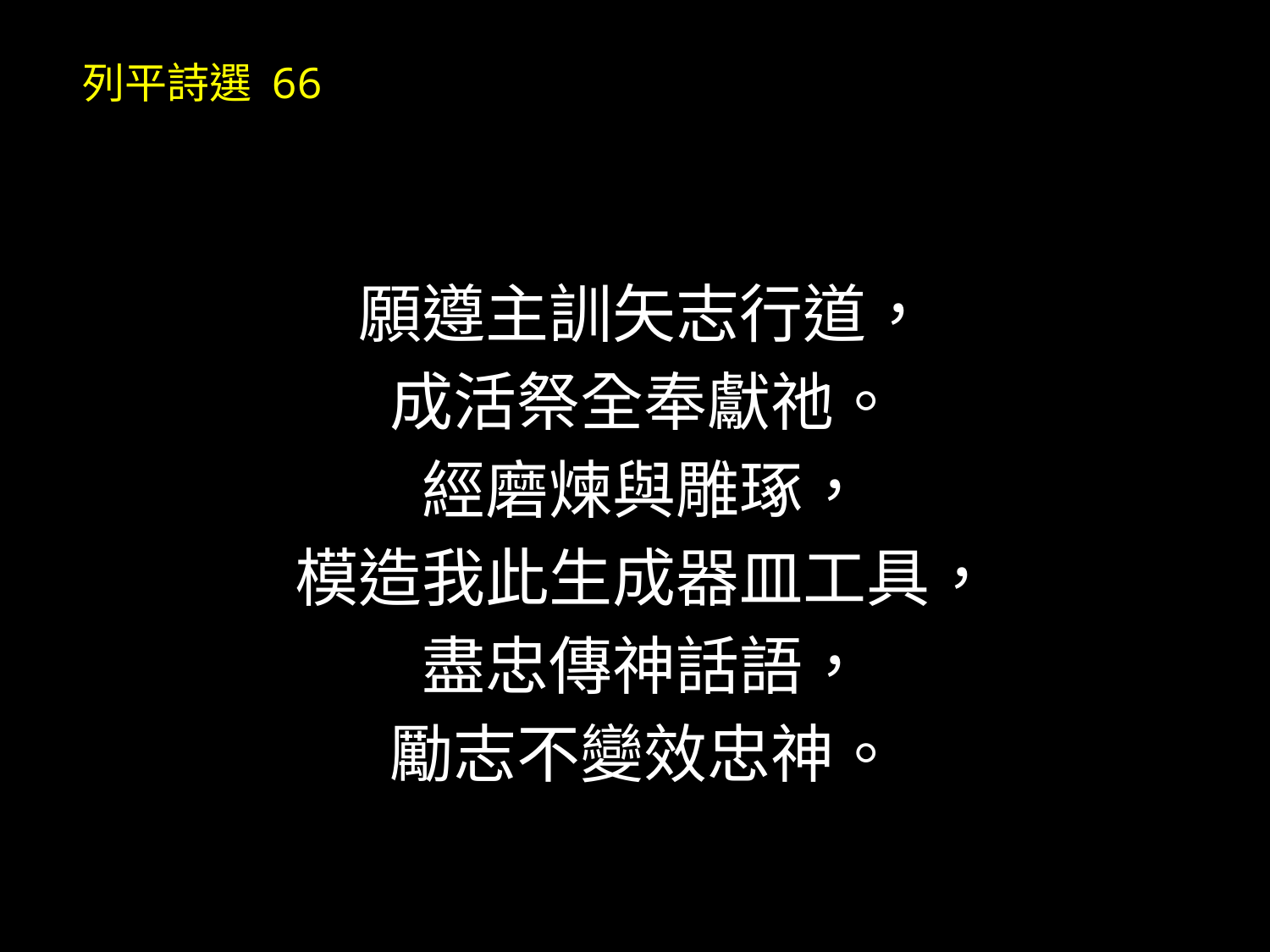

# 列平詩選 66
願遵主訓矢志行道，
成活祭全奉獻祂。
經磨煉與雕琢，
模造我此生成器皿工具，
盡忠傳神話語，
勵志不變效忠神。